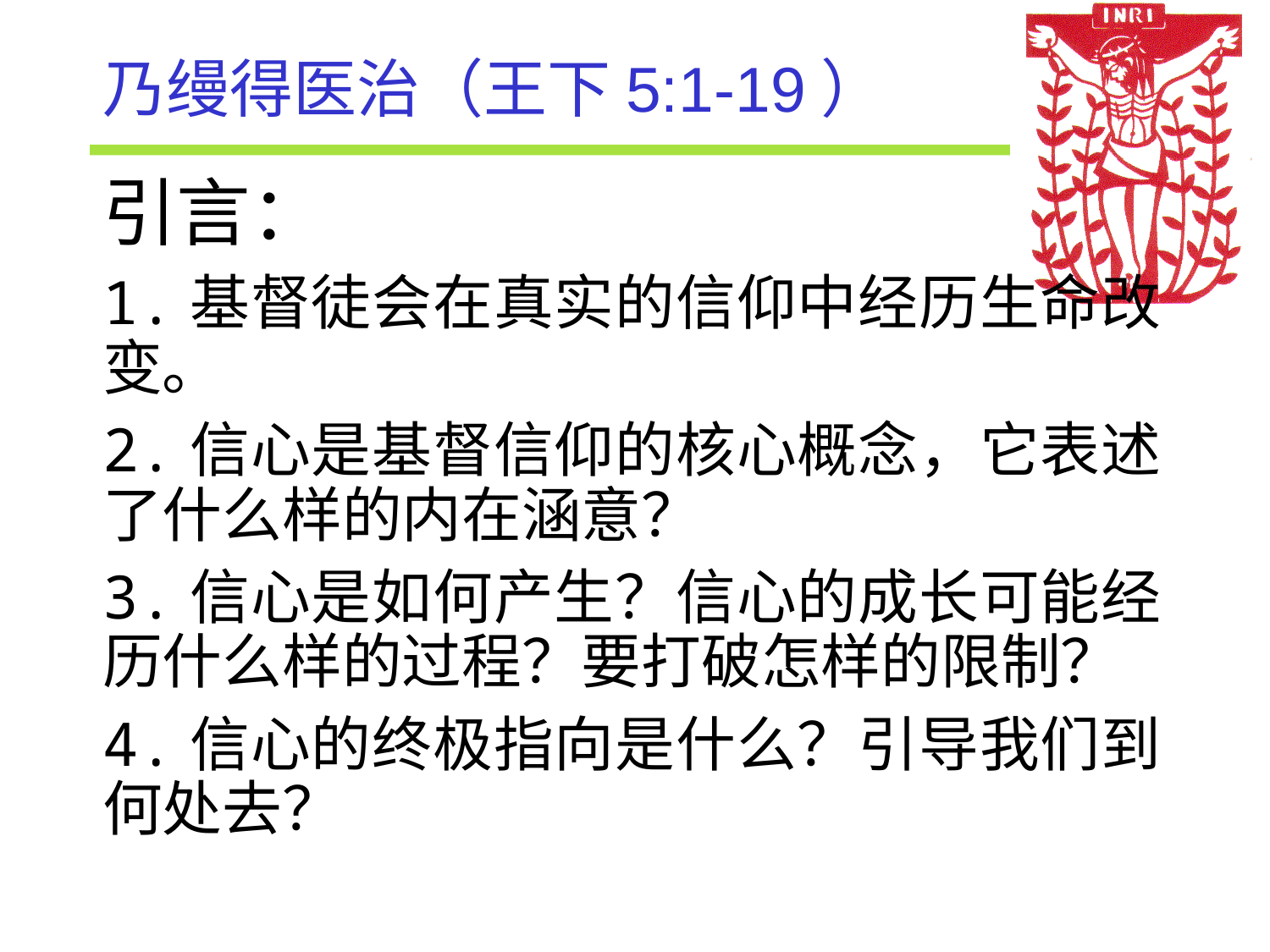

# 乃缦得医治（王下5:1-19）
引言：
1.基督徒会在真实的信仰中经历生命改变。
2.信心是基督信仰的核心概念，它表述了什么样的内在涵意？
3.信心是如何产生？信心的成长可能经历什么样的过程？要打破怎样的限制？
4.信心的终极指向是什么？引导我们到何处去？